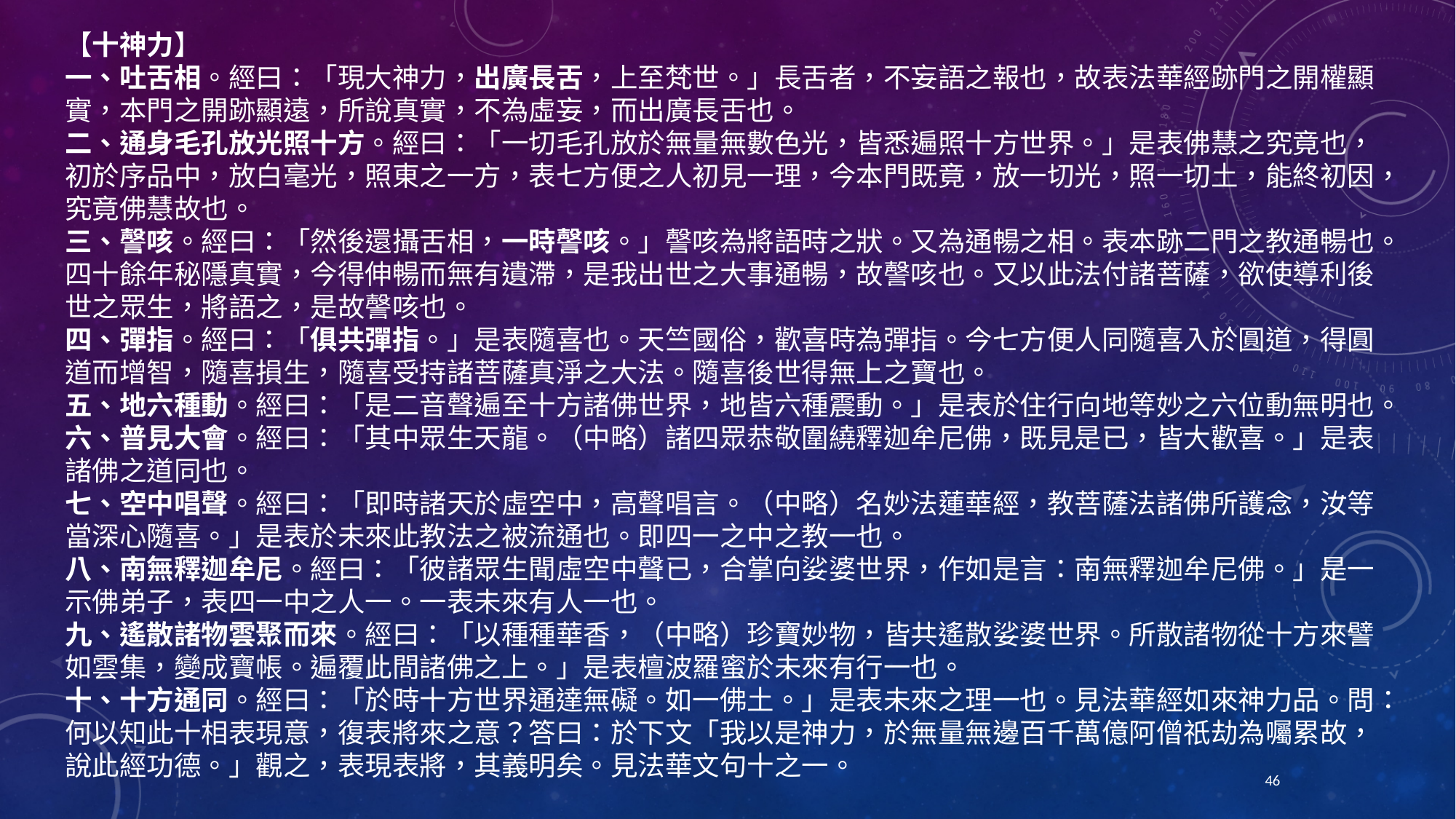

【十神力】
一、吐舌相。經曰：「現大神力，出廣長舌，上至梵世。」長舌者，不妄語之報也，故表法華經跡門之開權顯實，本門之開跡顯遠，所說真實，不為虛妄，而出廣長舌也。
二、通身毛孔放光照十方。經曰：「一切毛孔放於無量無數色光，皆悉遍照十方世界。」是表佛慧之究竟也，初於序品中，放白毫光，照東之一方，表七方便之人初見一理，今本門既竟，放一切光，照一切土，能終初因，究竟佛慧故也。
三、謦咳。經曰：「然後還攝舌相，一時謦咳。」謦咳為將語時之狀。又為通暢之相。表本跡二門之教通暢也。四十餘年秘隱真實，今得伸暢而無有遺滯，是我出世之大事通暢，故謦咳也。又以此法付諸菩薩，欲使導利後世之眾生，將語之，是故謦咳也。
四、彈指。經曰：「俱共彈指。」是表隨喜也。天竺國俗，歡喜時為彈指。今七方便人同隨喜入於圓道，得圓道而增智，隨喜損生，隨喜受持諸菩薩真淨之大法。隨喜後世得無上之寶也。
五、地六種動。經曰：「是二音聲遍至十方諸佛世界，地皆六種震動。」是表於住行向地等妙之六位動無明也。
六、普見大會。經曰：「其中眾生天龍。（中略）諸四眾恭敬圍繞釋迦牟尼佛，既見是已，皆大歡喜。」是表諸佛之道同也。
七、空中唱聲。經曰：「即時諸天於虛空中，高聲唱言。（中略）名妙法蓮華經，教菩薩法諸佛所護念，汝等當深心隨喜。」是表於未來此教法之被流通也。即四一之中之教一也。
八、南無釋迦牟尼。經曰：「彼諸眾生聞虛空中聲已，合掌向娑婆世界，作如是言：南無釋迦牟尼佛。」是一示佛弟子，表四一中之人一。一表未來有人一也。
九、遙散諸物雲聚而來。經曰：「以種種華香，（中略）珍寶妙物，皆共遙散娑婆世界。所散諸物從十方來譬如雲集，變成寶帳。遍覆此間諸佛之上。」是表檀波羅蜜於未來有行一也。
十、十方通同。經曰：「於時十方世界通達無礙。如一佛土。」是表未來之理一也。見法華經如來神力品。問：何以知此十相表現意，復表將來之意？答曰：於下文「我以是神力，於無量無邊百千萬億阿僧祇劫為囑累故，說此經功德。」觀之，表現表將，其義明矣。見法華文句十之一。
46